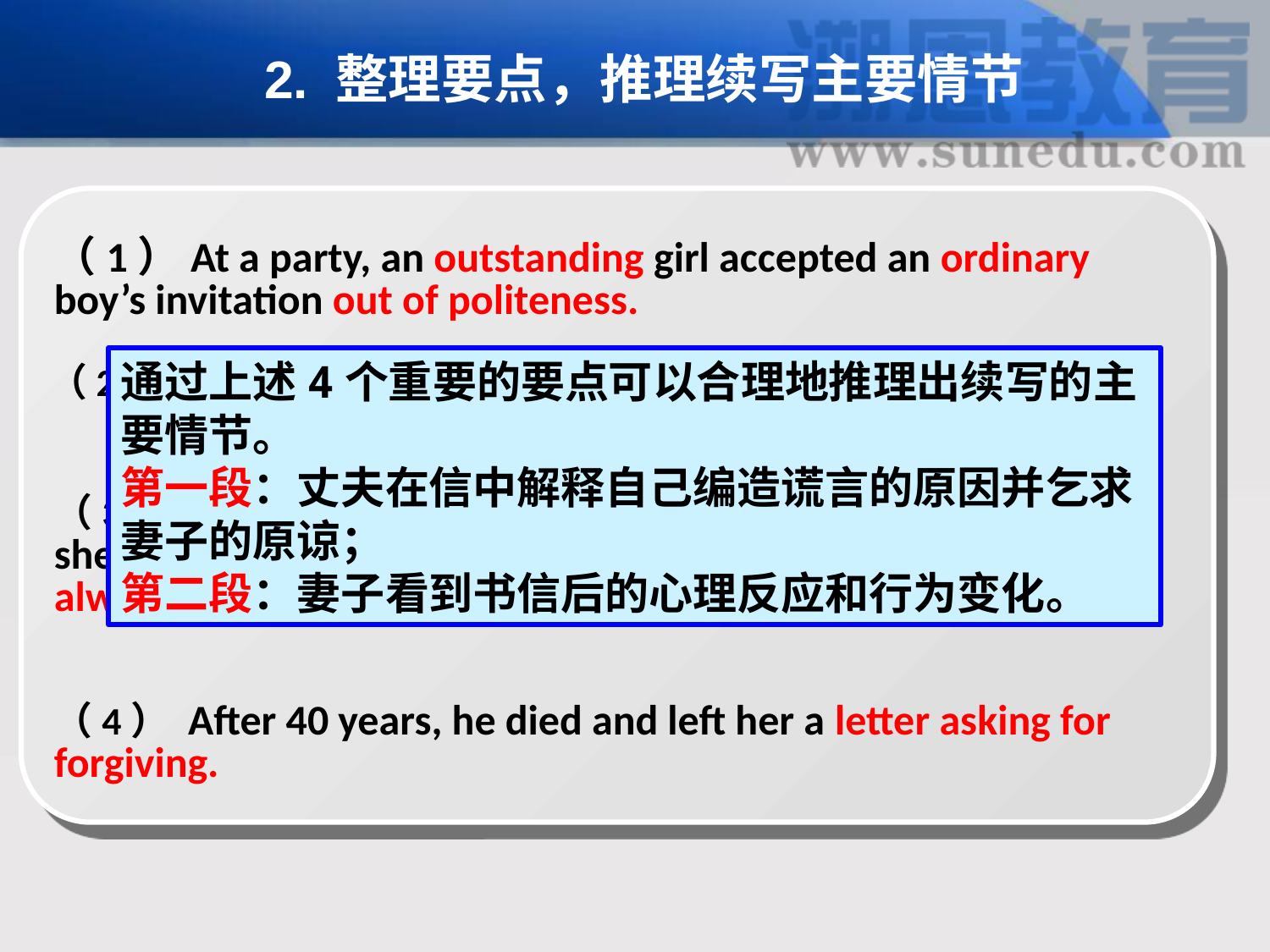

2. 整理要点，推理续写主要情节

（1）At a party, an outstanding girl accepted an ordinary boy’s invitation out of politeness.
通过上述4个重要的要点可以合理地推理出续写的主要情节。
第一段：丈夫在信中解释自己编造谎言的原因并乞求妻子的原谅；
第二段：妻子看到书信后的心理反应和行为变化。
（2）Nervous, he asked for some salt and explained why.
（3）Touched by his story and thinking him responsible, she fell in love and married and lived happily with him. She always put in the coffee some salt for him out of love.
（4） After 40 years, he died and left her a letter asking for forgiving.